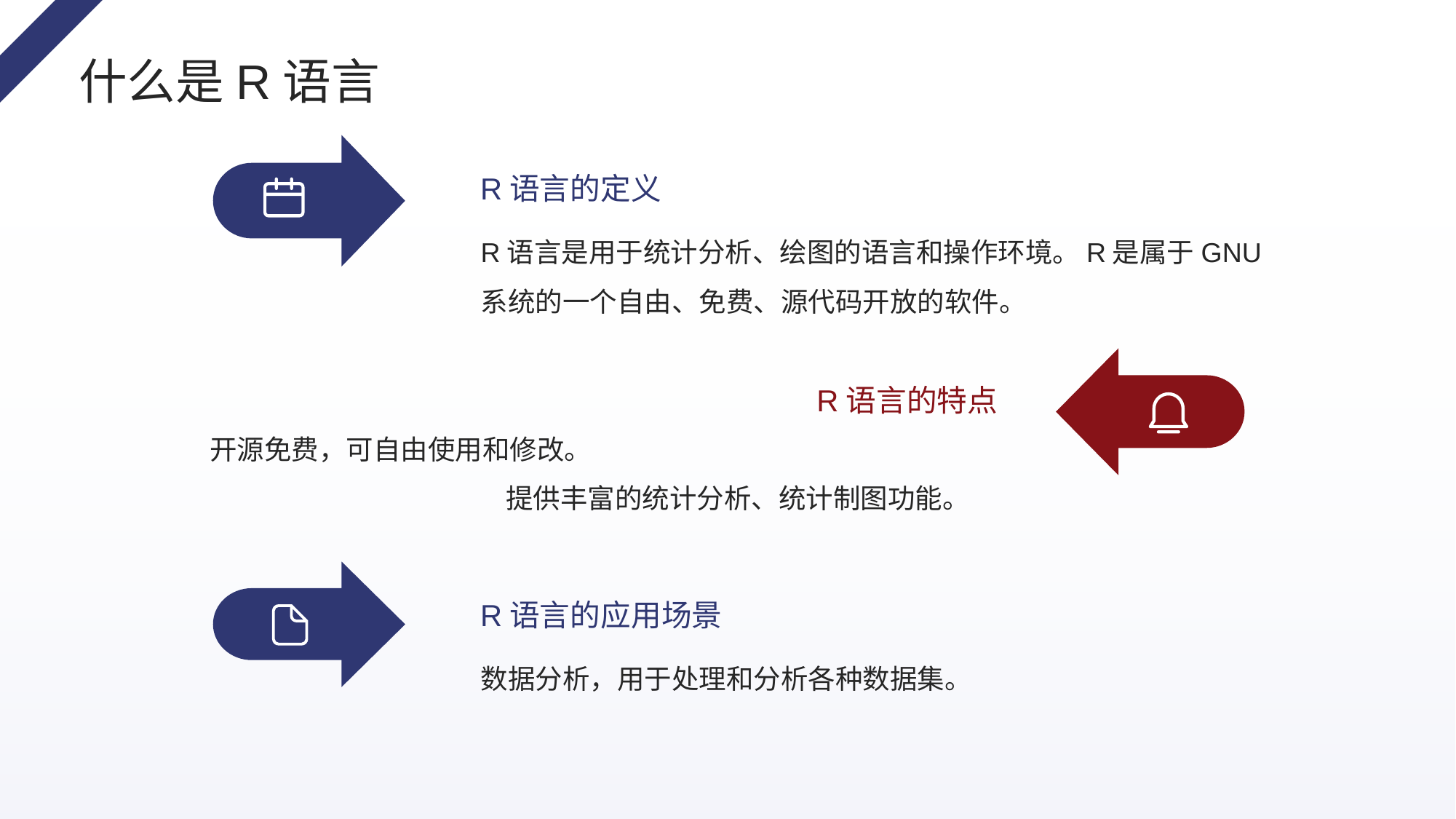

什么是R语言

R语言的定义

R语言是用于统计分析、绘图的语言和操作环境。R是属于GNU系统的一个自由、免费、源代码开放的软件。

R语言的特点

开源免费，可自由使用和修改。
提供丰富的统计分析、统计制图功能。

R语言的应用场景

数据分析，用于处理和分析各种数据集。